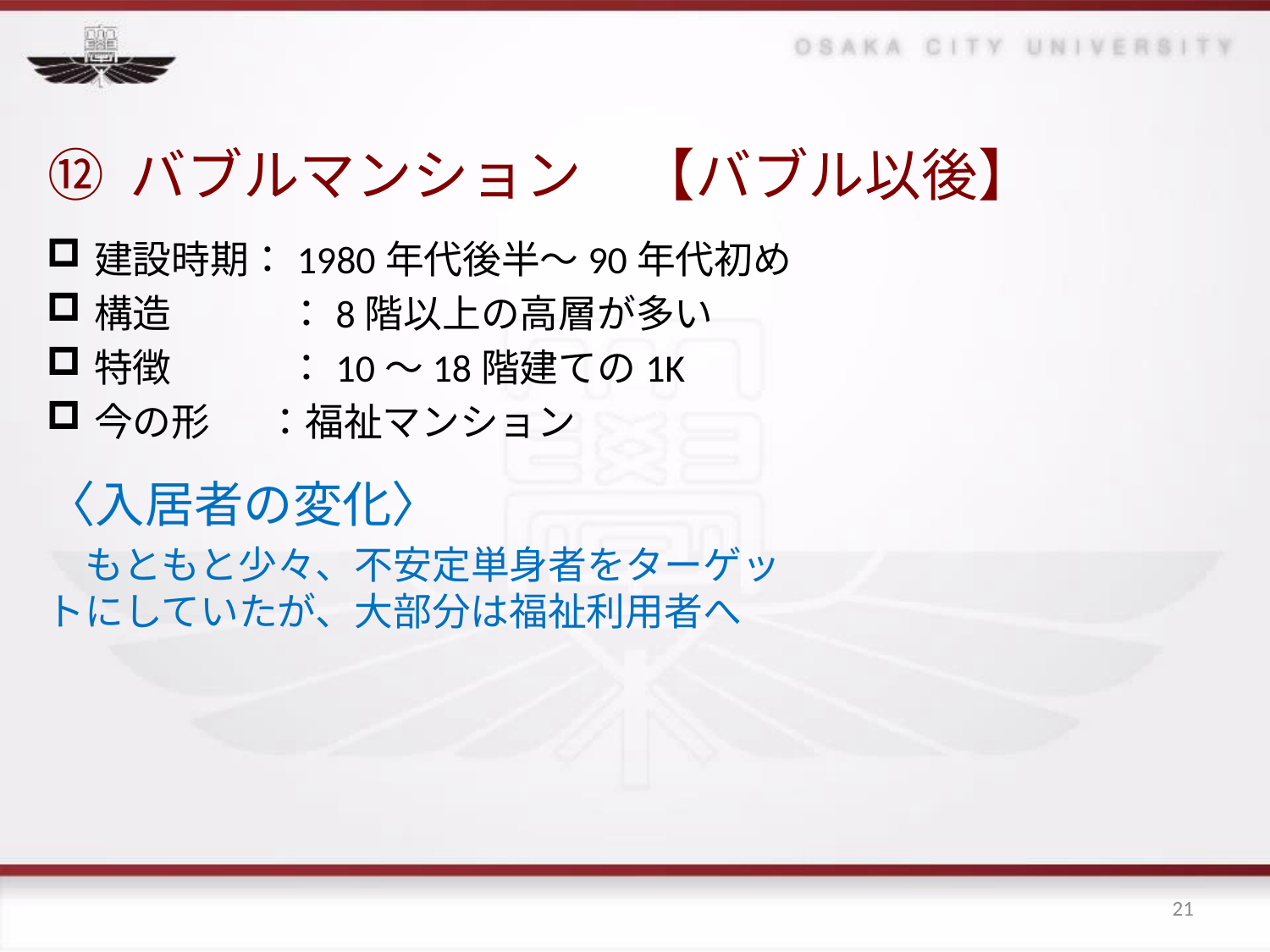

# ⑫ バブルマンション　【バブル以後】
建設時期：1980年代後半～90年代初め
構造　　　：8階以上の高層が多い
特徴　　　：10～18階建ての1K
今の形　  ：福祉マンション

〈入居者の変化〉
　もともと少々、不安定単身者をターゲットにしていたが、大部分は福祉利用者へ

21